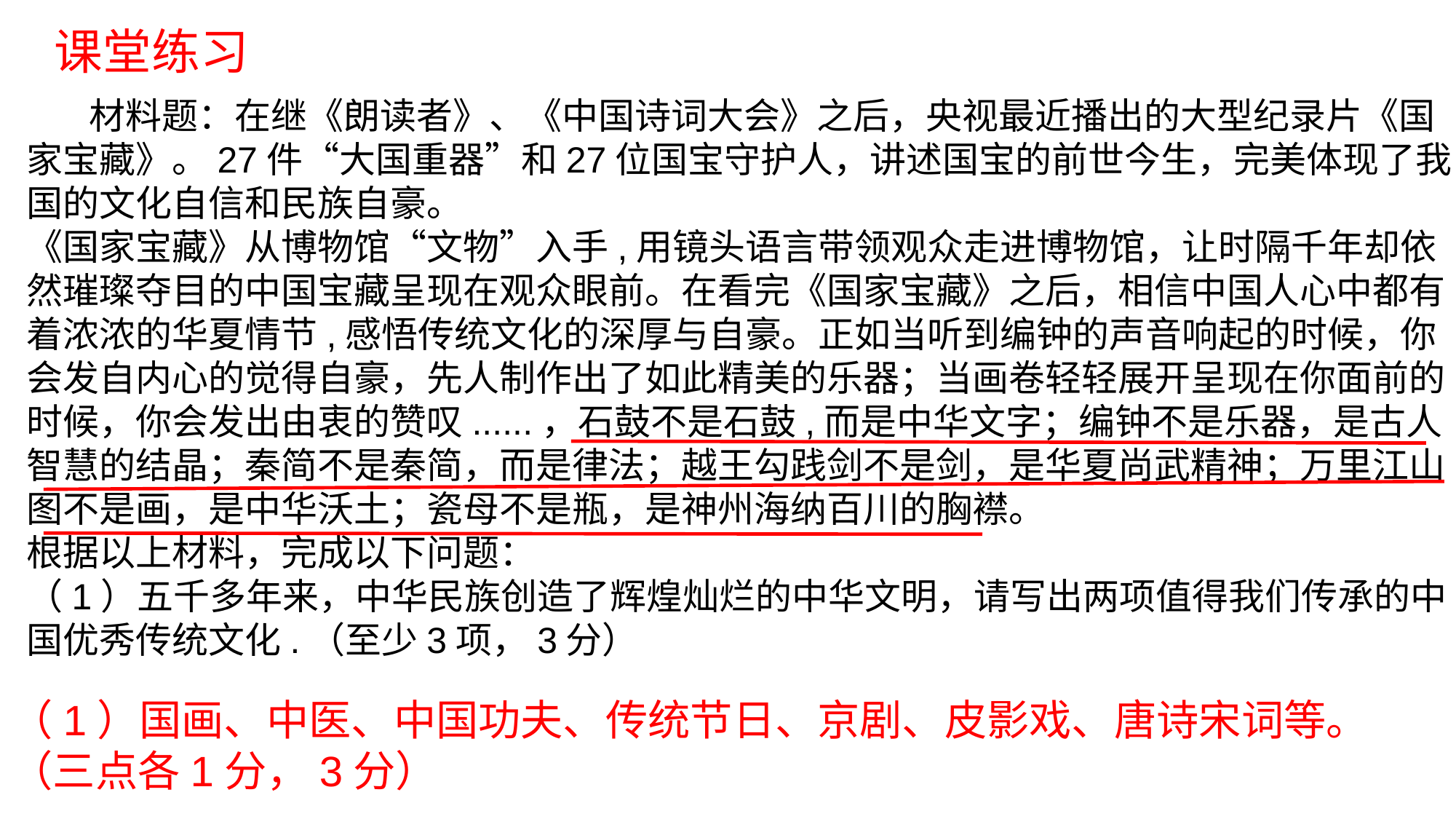

课堂练习
         材料题：在继《朗读者》、《中国诗词大会》之后，央视最近播出的大型纪录片《国家宝藏》。27件“大国重器”和27位国宝守护人，讲述国宝的前世今生，完美体现了我国的文化自信和民族自豪。
《国家宝藏》从博物馆“文物”入手,用镜头语言带领观众走进博物馆，让时隔千年却依然璀璨夺目的中国宝藏呈现在观众眼前。在看完《国家宝藏》之后，相信中国人心中都有着浓浓的华夏情节,感悟传统文化的深厚与自豪。正如当听到编钟的声音响起的时候，你会发自内心的觉得自豪，先人制作出了如此精美的乐器；当画卷轻轻展开呈现在你面前的时候，你会发出由衷的赞叹......，石鼓不是石鼓,而是中华文字；编钟不是乐器，是古人智慧的结晶；秦简不是秦简，而是律法；越王勾践剑不是剑，是华夏尚武精神；万里江山图不是画，是中华沃土；瓷母不是瓶，是神州海纳百川的胸襟。
根据以上材料，完成以下问题：
（1）五千多年来，中华民族创造了辉煌灿烂的中华文明，请写出两项值得我们传承的中国优秀传统文化.（至少3项，3分）

（1）国画、中医、中国功夫、传统节日、京剧、皮影戏、唐诗宋词等。（三点各1分，3分）